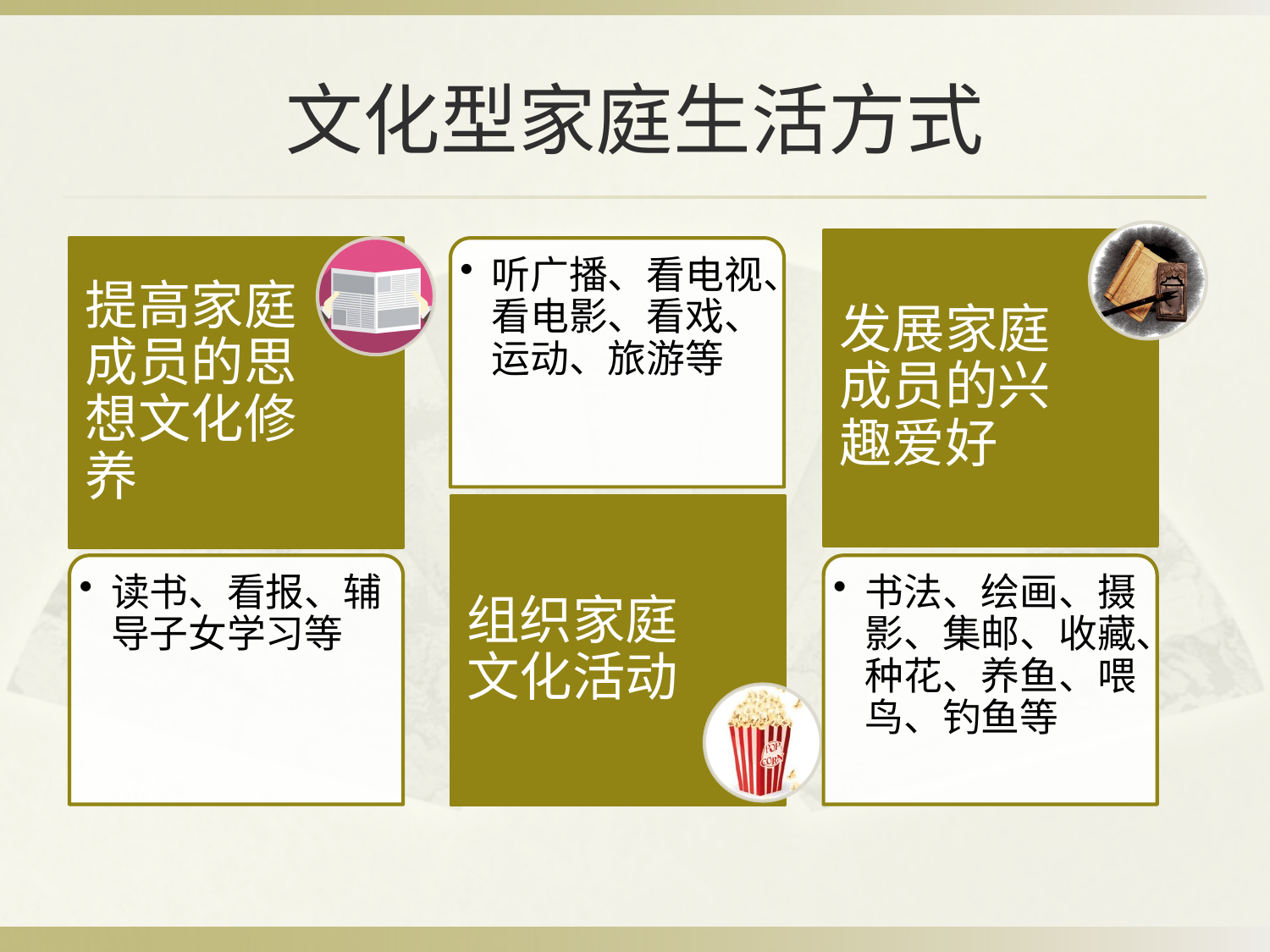

# 文化型家庭生活方式
读书、看报、辅导子女学习等
提高家庭成员的思想文化修养
听广播、看电视、看电影、看戏、运动、旅游等
组织家庭文化活动
书法、绘画、摄影、集邮、收藏、种花、养鱼、喂鸟、钓鱼等
发展家庭成员的兴趣爱好
36